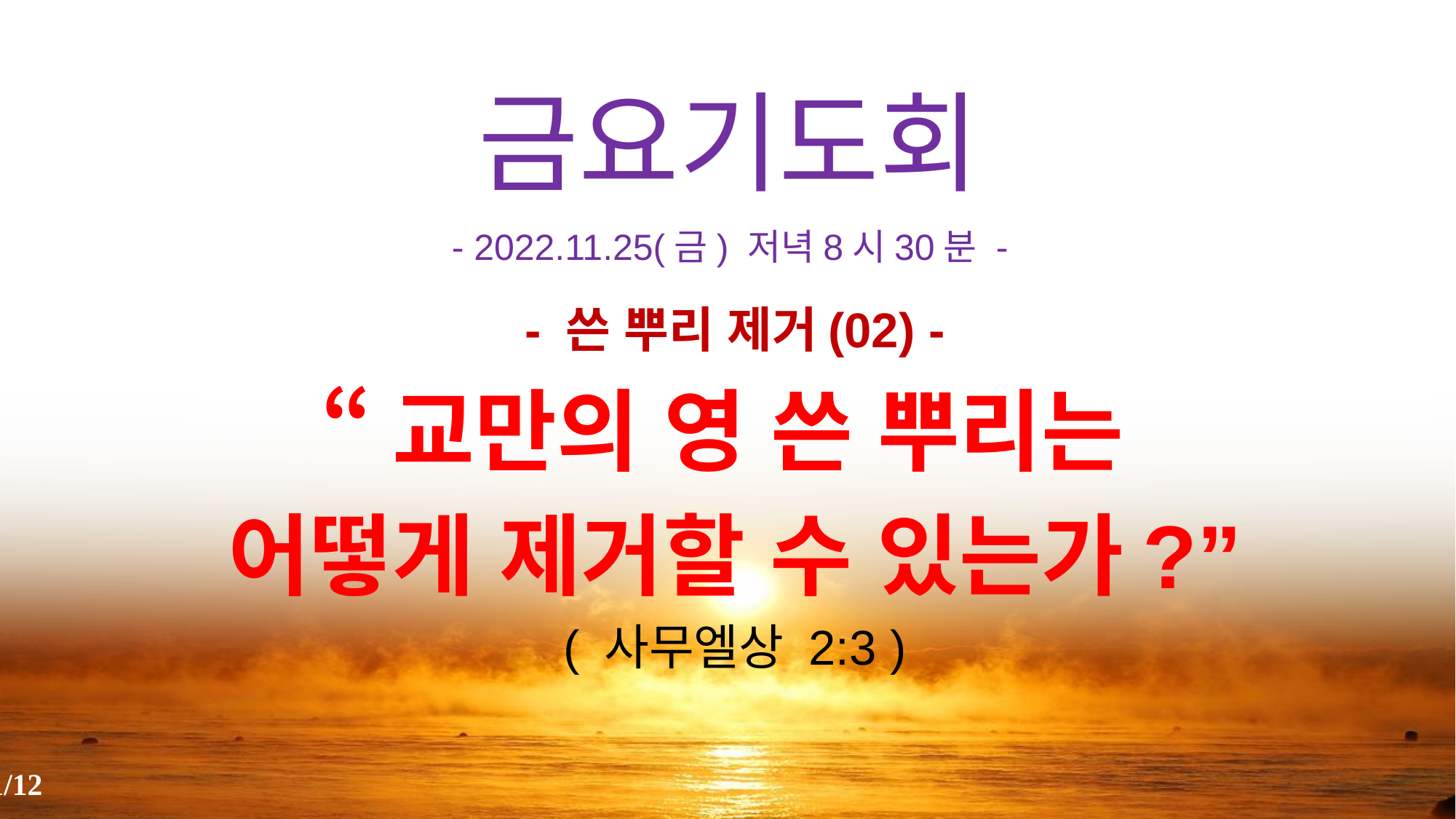

# 금요기도회
- 2022.11.25(금) 저녁8시30분 -
- 쓴 뿌리 제거(02) -
“교만의 영 쓴 뿌리는
어떻게 제거할 수 있는가?”
( 사무엘상 2:3 )